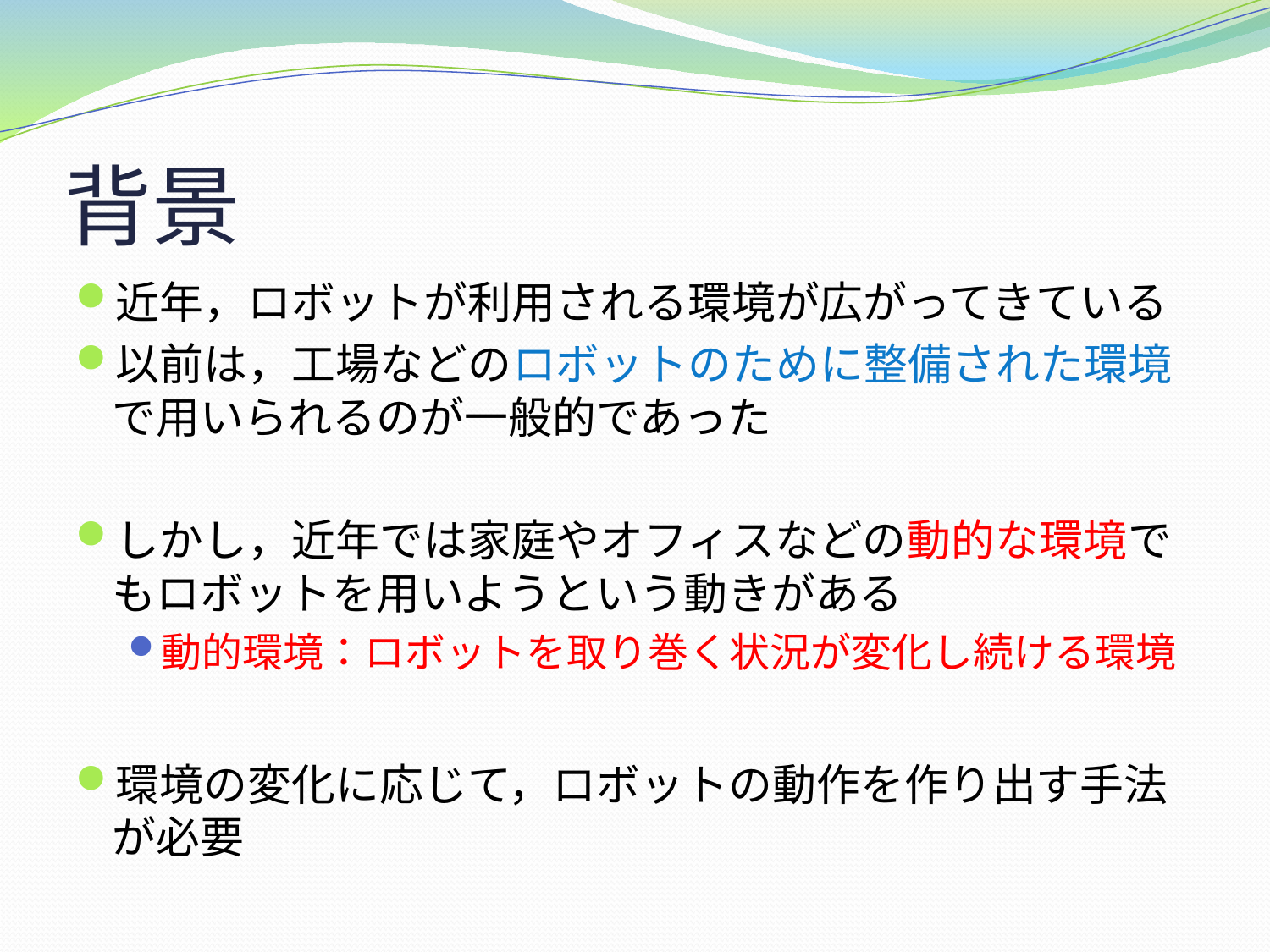

# 背景
近年，ロボットが利用される環境が広がってきている
以前は，工場などのロボットのために整備された環境で用いられるのが一般的であった

しかし，近年では家庭やオフィスなどの動的な環境でもロボットを用いようという動きがある
動的環境：ロボットを取り巻く状況が変化し続ける環境

環境の変化に応じて，ロボットの動作を作り出す手法が必要